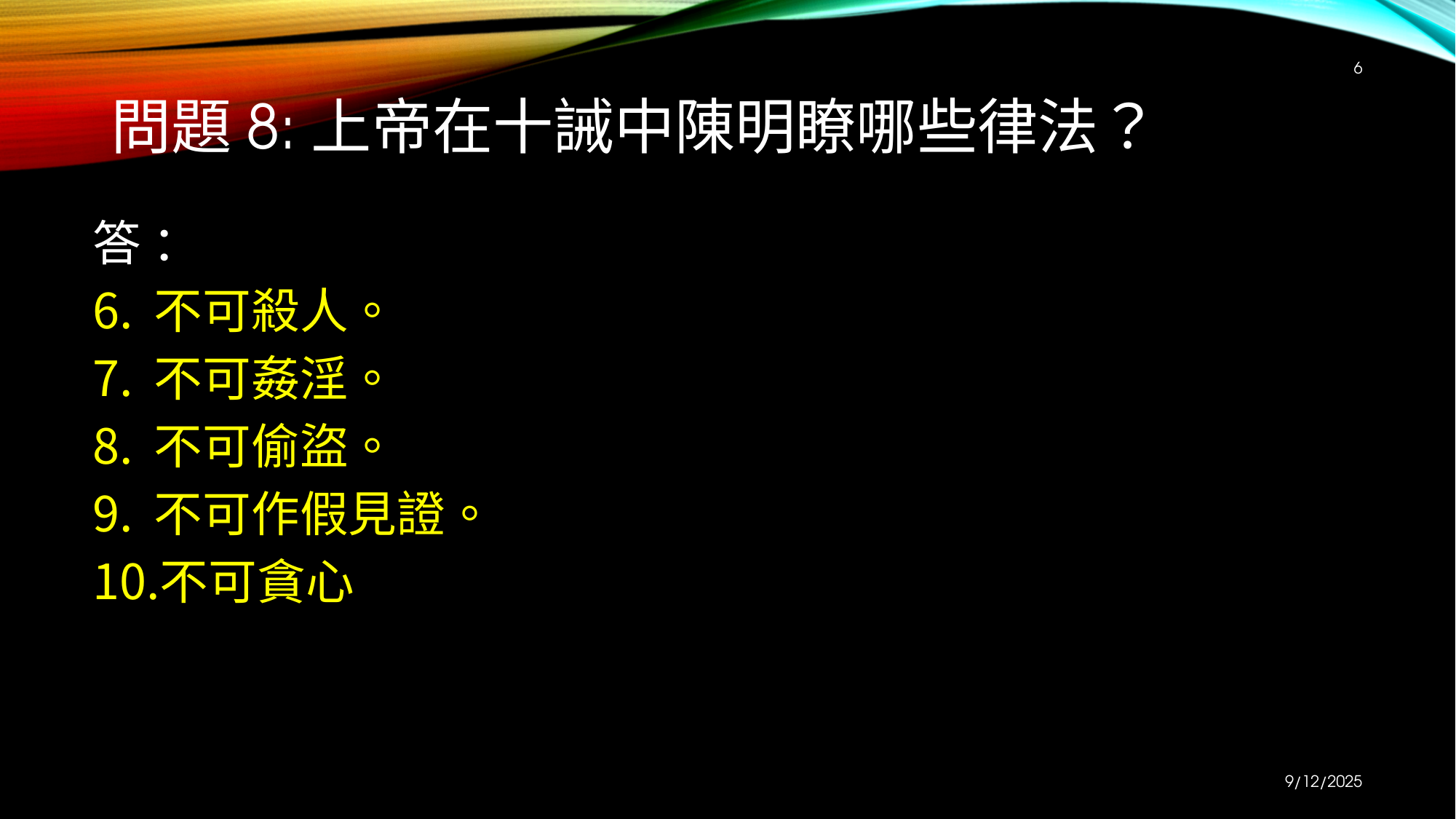

6
# 問題8:上帝在十誡中陳明瞭哪些律法？
答 ：
不可殺人。
不可姦淫。
不可偷盜。
不可作假見證。
不可貪心

9/12/2025